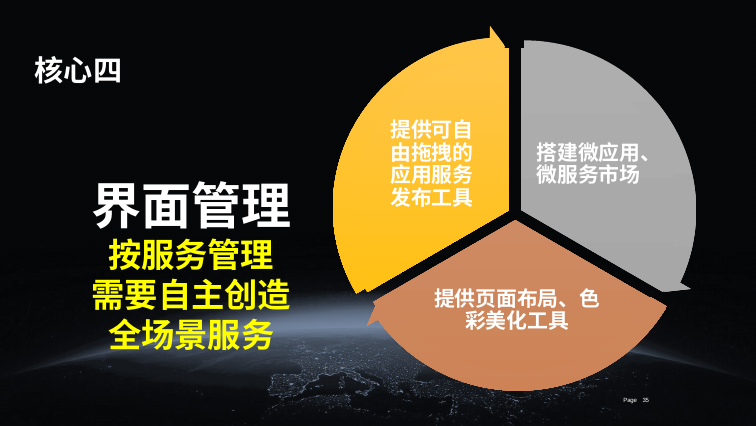

提供可自由拖拽的应用服务发布工具

搭建微应用、微服务市场
核心四

提供页面布局、色彩美化工具
界面管理
按服务管理
需要自主创造
全场景服务